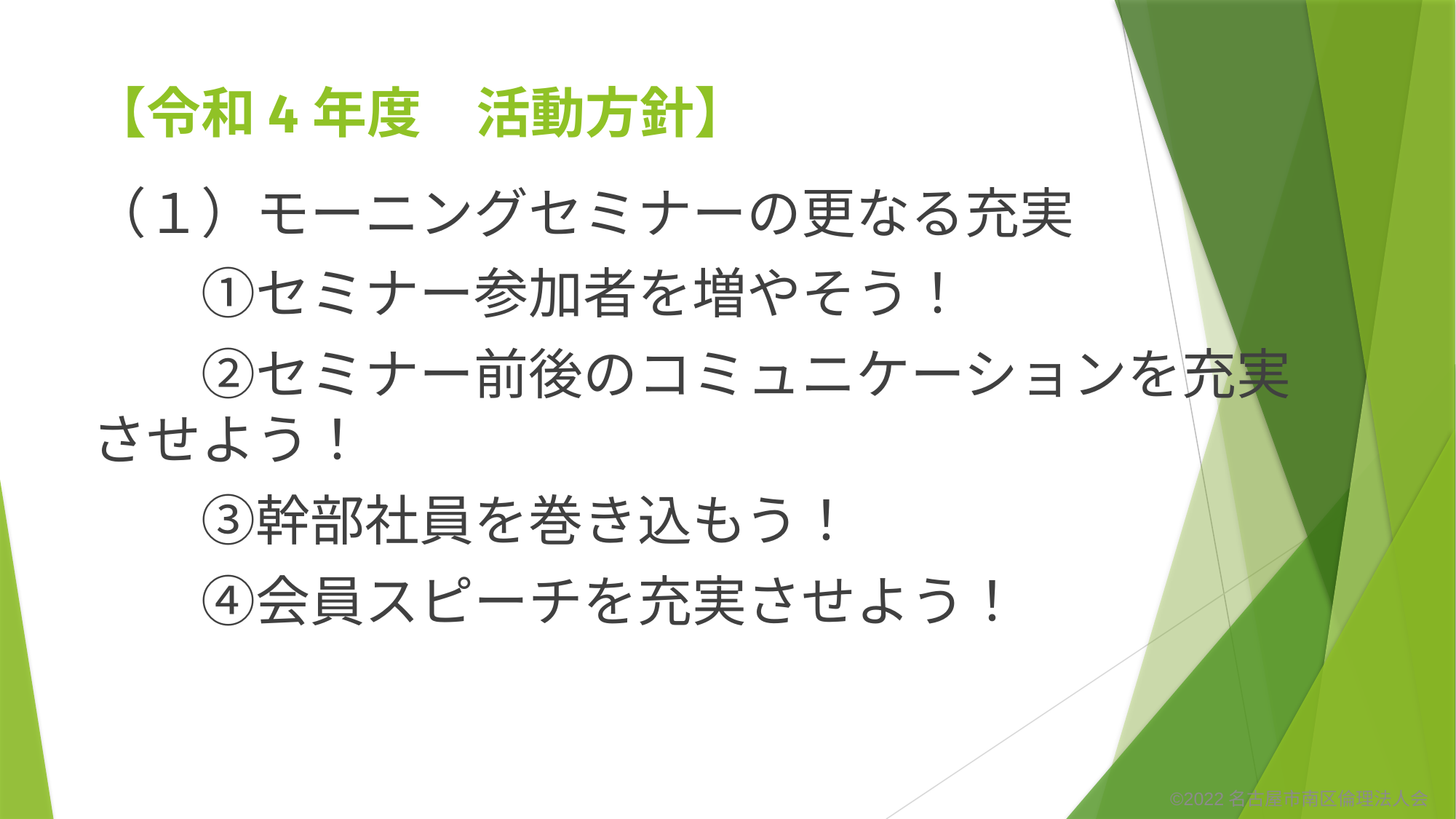

# 【令和4年度　活動方針】
（１）モーニングセミナーの更なる充実
　　①セミナー参加者を増やそう！
　　②セミナー前後のコミュニケーションを充実させよう！
　　③幹部社員を巻き込もう！
　　④会員スピーチを充実させよう！
©2022名古屋市南区倫理法人会